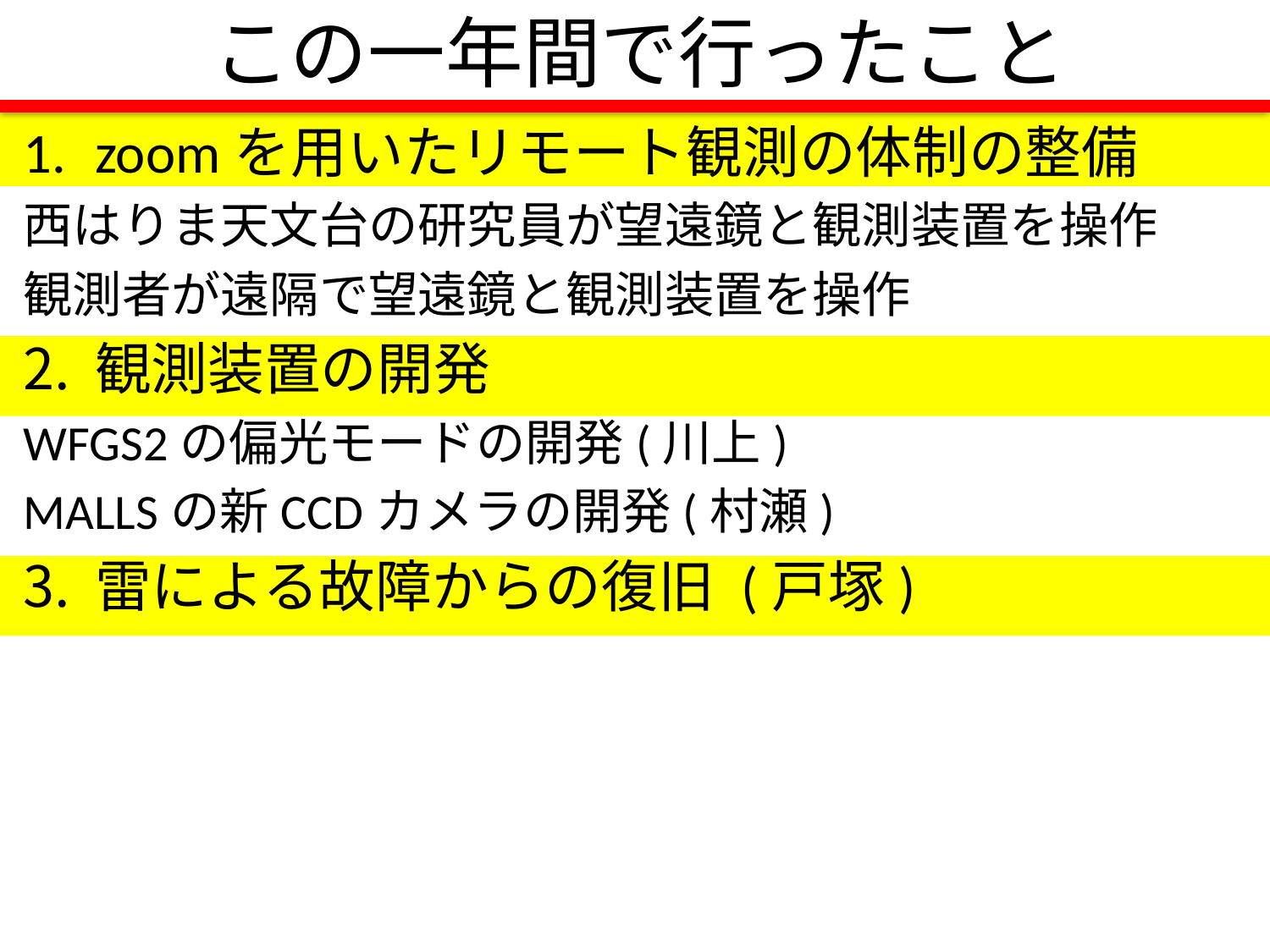

この一年間で行ったこと

zoomを用いたリモート観測の体制の整備
西はりま天文台の研究員が望遠鏡と観測装置を操作
観測者が遠隔で望遠鏡と観測装置を操作
観測装置の開発
WFGS2の偏光モードの開発(川上)
MALLSの新CCDカメラの開発(村瀬)
雷による故障からの復旧 (戸塚)